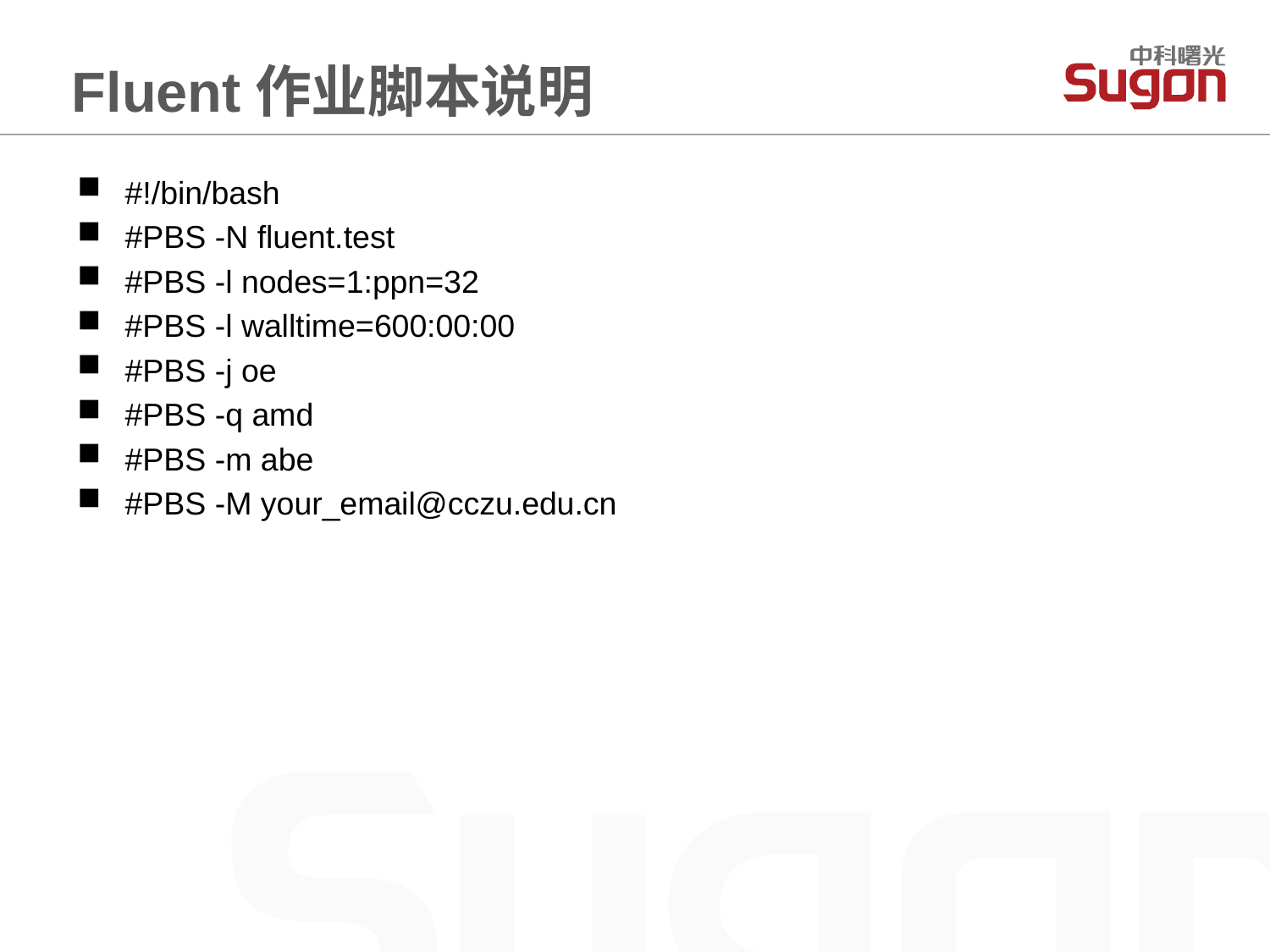

Fluent作业脚本说明
#!/bin/bash
#PBS -N fluent.test
#PBS -l nodes=1:ppn=32
#PBS -l walltime=600:00:00
#PBS -j oe
#PBS -q amd
#PBS -m abe
#PBS -M your_email@cczu.edu.cn